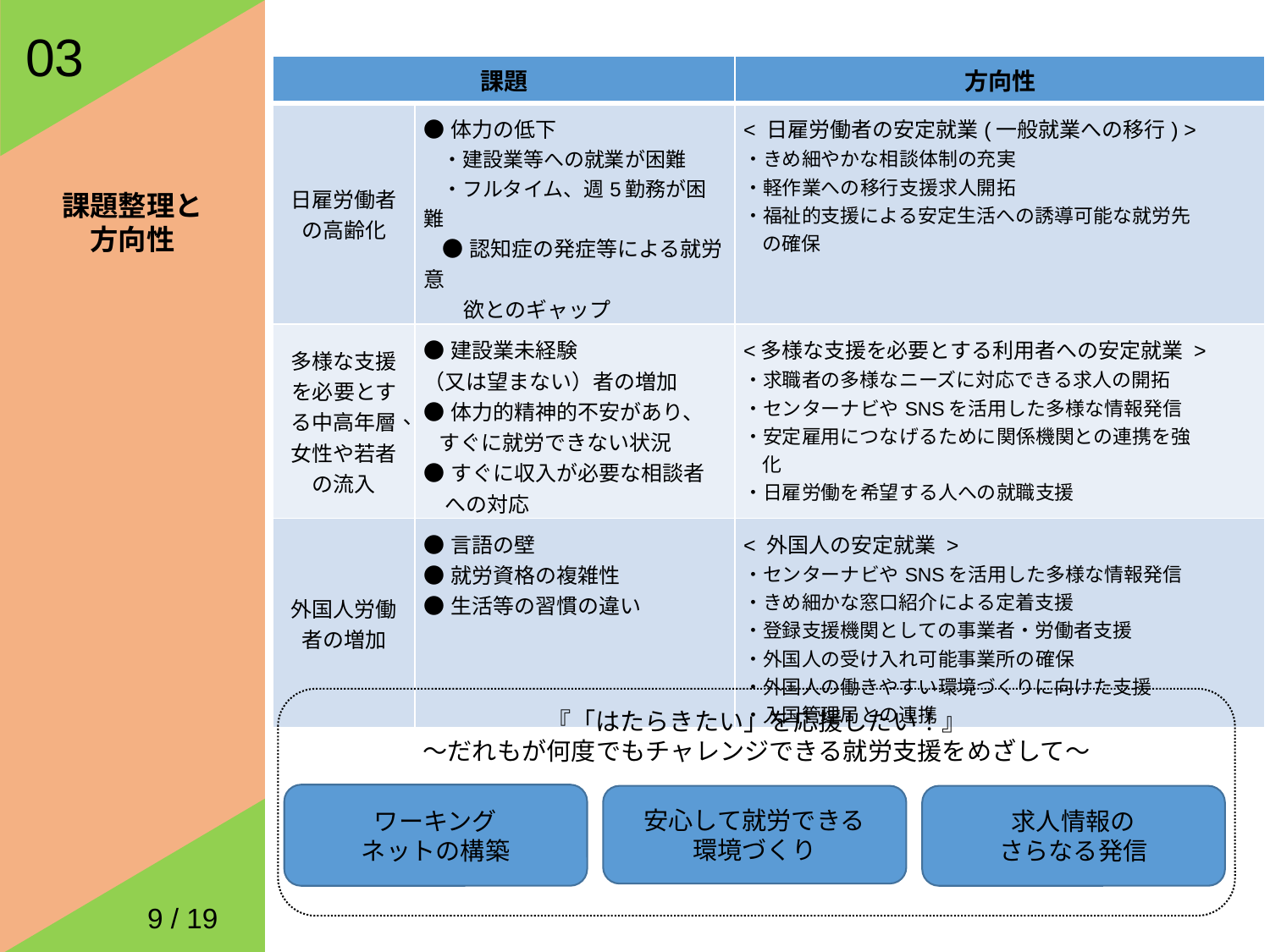

課題整理と
方向性

03
| 課題 |  | 方向性 |
| --- | --- | --- |
| 日雇労働者 の高齢化 | ●体力の低下 ・建設業等への就業が困難 ・フルタイム、週5勤務が困難 ●認知症の発症等による就労意　 　欲とのギャップ | < 日雇労働者の安定就業(一般就業への移行) > ・きめ細やかな相談体制の充実 ・軽作業への移行支援求人開拓 ・福祉的支援による安定生活への誘導可能な就労先 の確保 |
| 多様な支援を必要とする中高年層、女性や若者の流入 | ●建設業未経験 （又は望まない）者の増加 ●体力的精神的不安があり、 すぐに就労できない状況 ●すぐに収入が必要な相談者 　への対応 | <多様な支援を必要とする利用者への安定就業 > ・求職者の多様なニーズに対応できる求人の開拓 ・センターナビやSNSを活用した多様な情報発信 ・安定雇用につなげるために関係機関との連携を強 化 ・日雇労働を希望する人への就職支援 |
| 外国人労働者の増加 | ●言語の壁 ●就労資格の複雑性 ●生活等の習慣の違い | < 外国人の安定就業 > ・センターナビやSNSを活用した多様な情報発信 ・きめ細かな窓口紹介による定着支援 ・登録支援機関としての事業者・労働者支援 ・外国人の受け入れ可能事業所の確保 ・外国人の働きやすい環境づくりに向けた支援 ・入国管理局との連携 |

『「はたらきたい」を応援したい！』
～だれもが何度でもチャレンジできる就労支援をめざして～

ワーキング
ネットの構築
安心して就労できる
環境づくり
求人情報の
さらなる発信
9 / 19